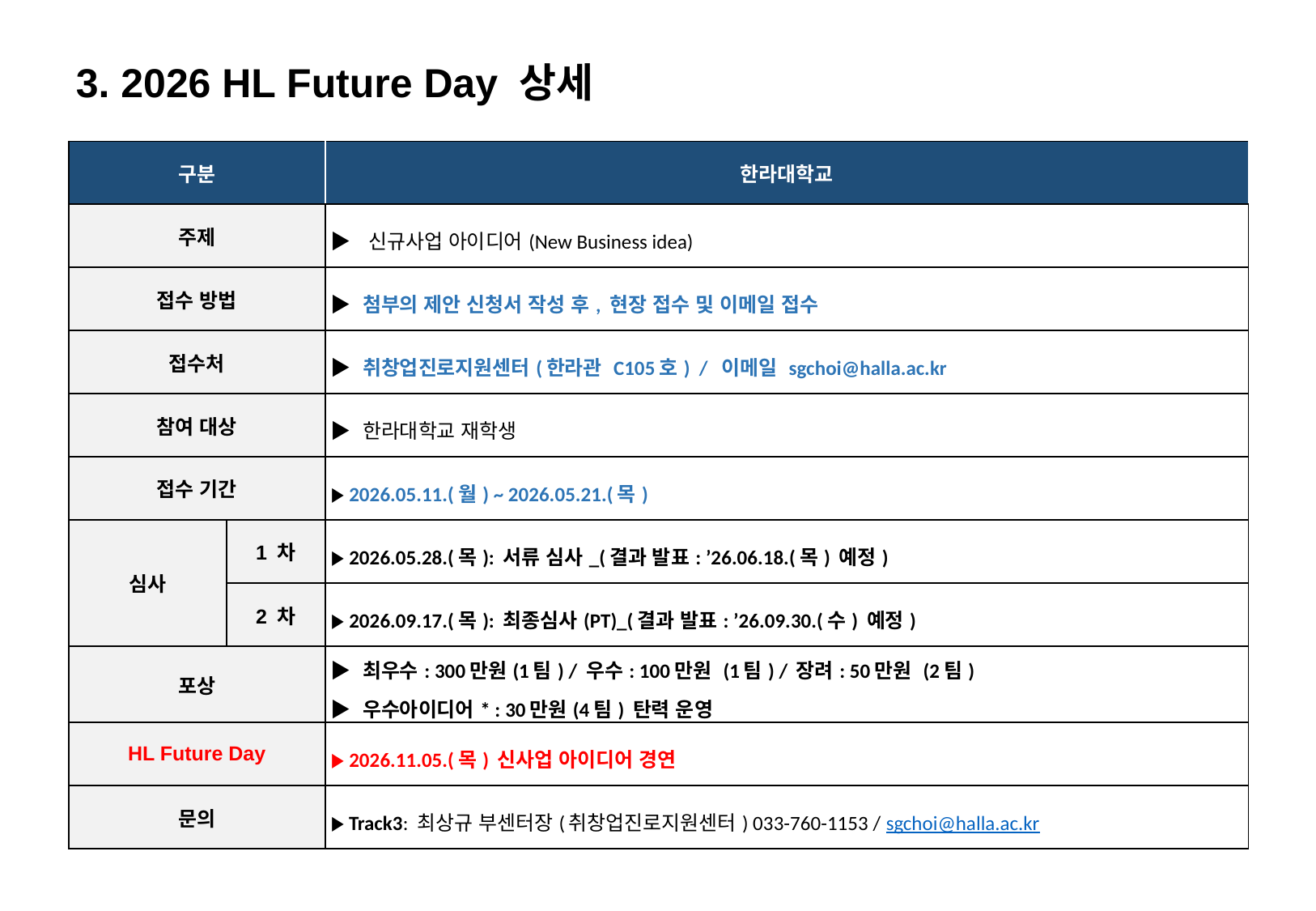

3. 2026 HL Future Day 상세
| 구분 |  | 한라대학교 |
| --- | --- | --- |
| 주제 |  | ▶ 신규사업 아이디어(New Business idea) |
| 접수 방법 |  | ▶ 첨부의 제안 신청서 작성 후, 현장 접수 및 이메일 접수 |
| 접수처 |  | ▶ 취창업진로지원센터(한라관 C105호) / 이메일 sgchoi@halla.ac.kr |
| 참여 대상 |  | ▶ 한라대학교 재학생 |
| 접수 기간 |  | ▶ 2026.05.11.(월) ~ 2026.05.21.(목) |
| 심사 | 1 차 | ▶ 2026.05.28.(목): 서류 심사\_(결과 발표: ’26.06.18.(목) 예정) |
|  | 2 차 | ▶ 2026.09.17.(목): 최종심사(PT)\_(결과 발표: ’26.09.30.(수) 예정) |
| 포상 |  | ▶ 최우수: 300만원(1팀) / 우수: 100만원 (1팀) / 장려: 50만원 (2팀) ▶ 우수아이디어\* : 30만원(4팀) 탄력 운영 |
| HL Future Day |  | ▶ 2026.11.05.(목) 신사업 아이디어 경연 |
| 문의 |  | ▶ Track3: 최상규 부센터장(취창업진로지원센터) 033-760-1153 / sgchoi@halla.ac.kr |